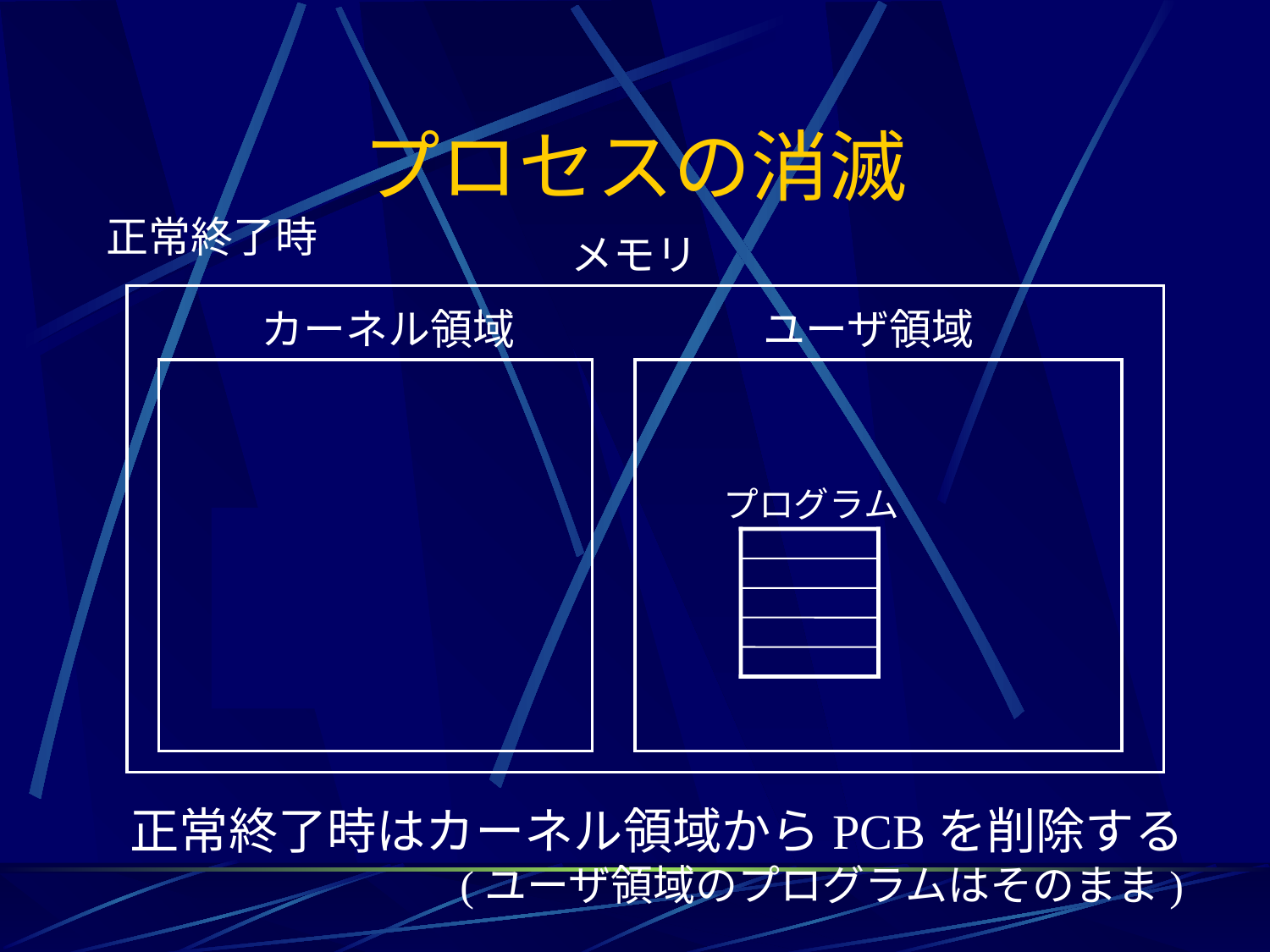

# プロセスの消滅
正常終了時
メモリ

カーネル領域
ユーザ領域

プログラム

PCB

正常終了時はカーネル領域からPCBを削除する
(ユーザ領域のプログラムはそのまま)